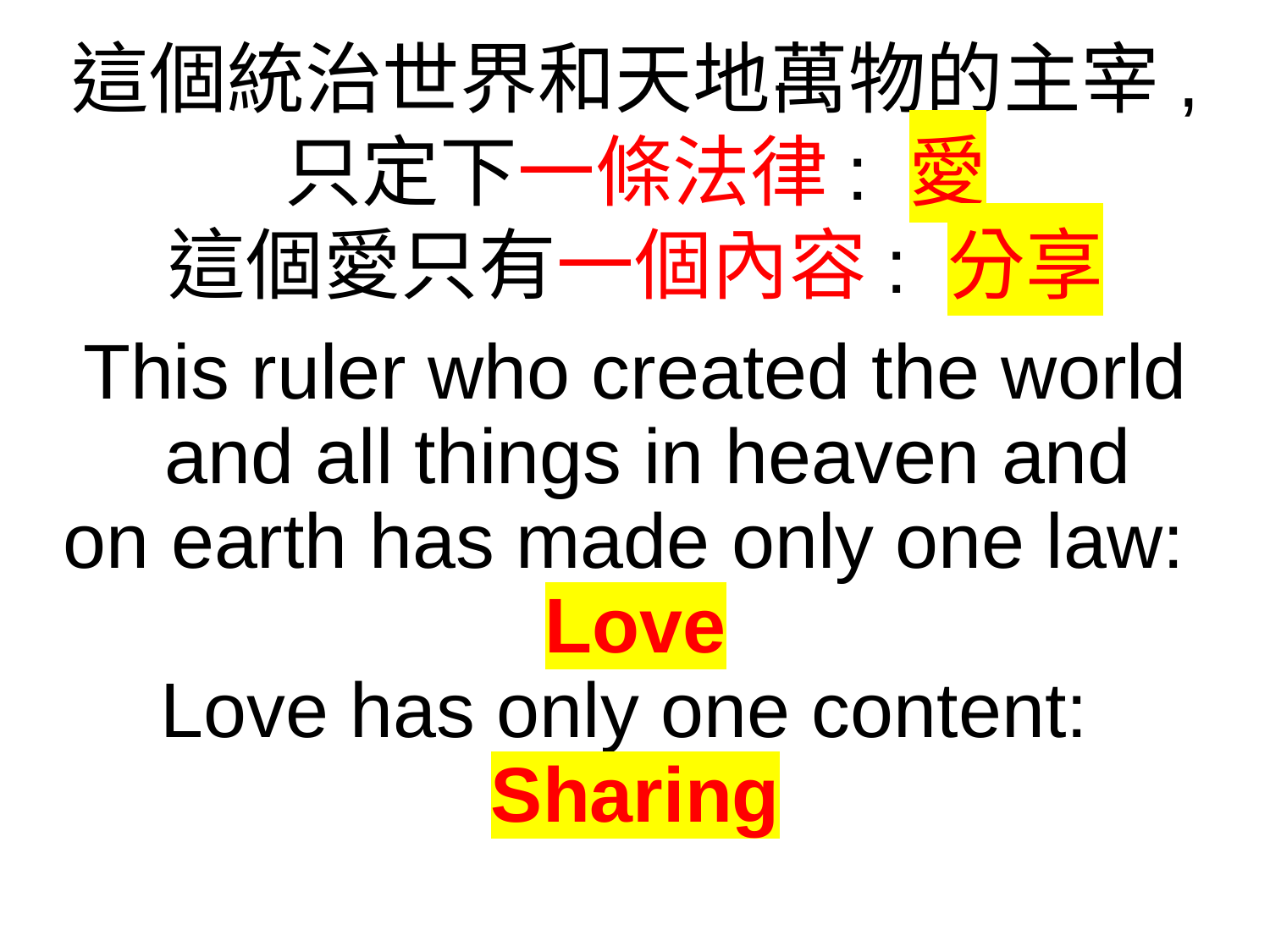

這個統治世界和天地萬物的主宰,
只定下一條法律: 愛
這個愛只有一個內容: 分享
This ruler who created the world and all things in heaven and
on earth has made only one law:
Love
Love has only one content:
Sharing